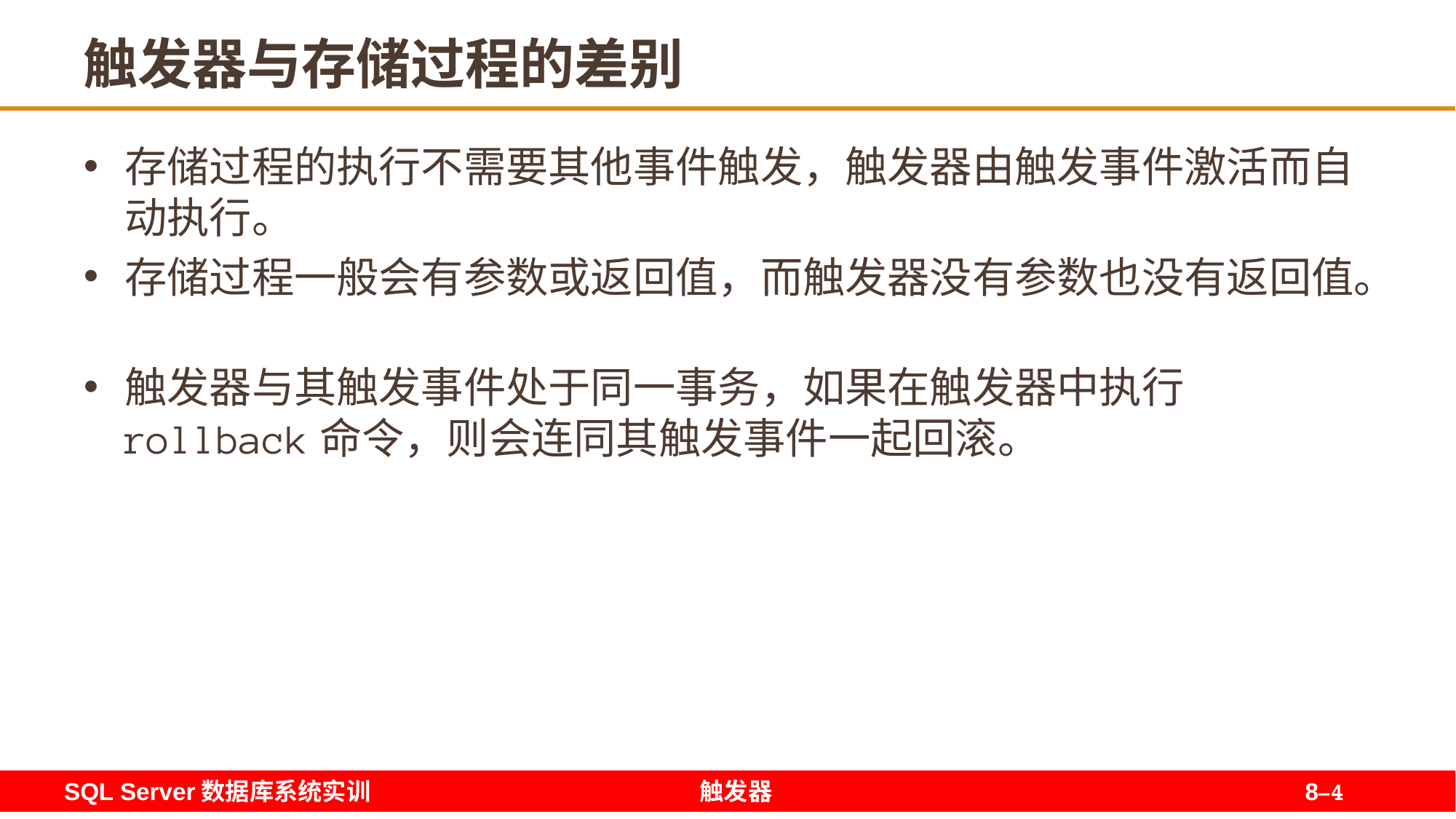

4
# 触发器与存储过程的差别
存储过程的执行不需要其他事件触发，触发器由触发事件激活而自动执行。
存储过程一般会有参数或返回值，而触发器没有参数也没有返回值。
触发器与其触发事件处于同一事务，如果在触发器中执行rollback命令，则会连同其触发事件一起回滚。